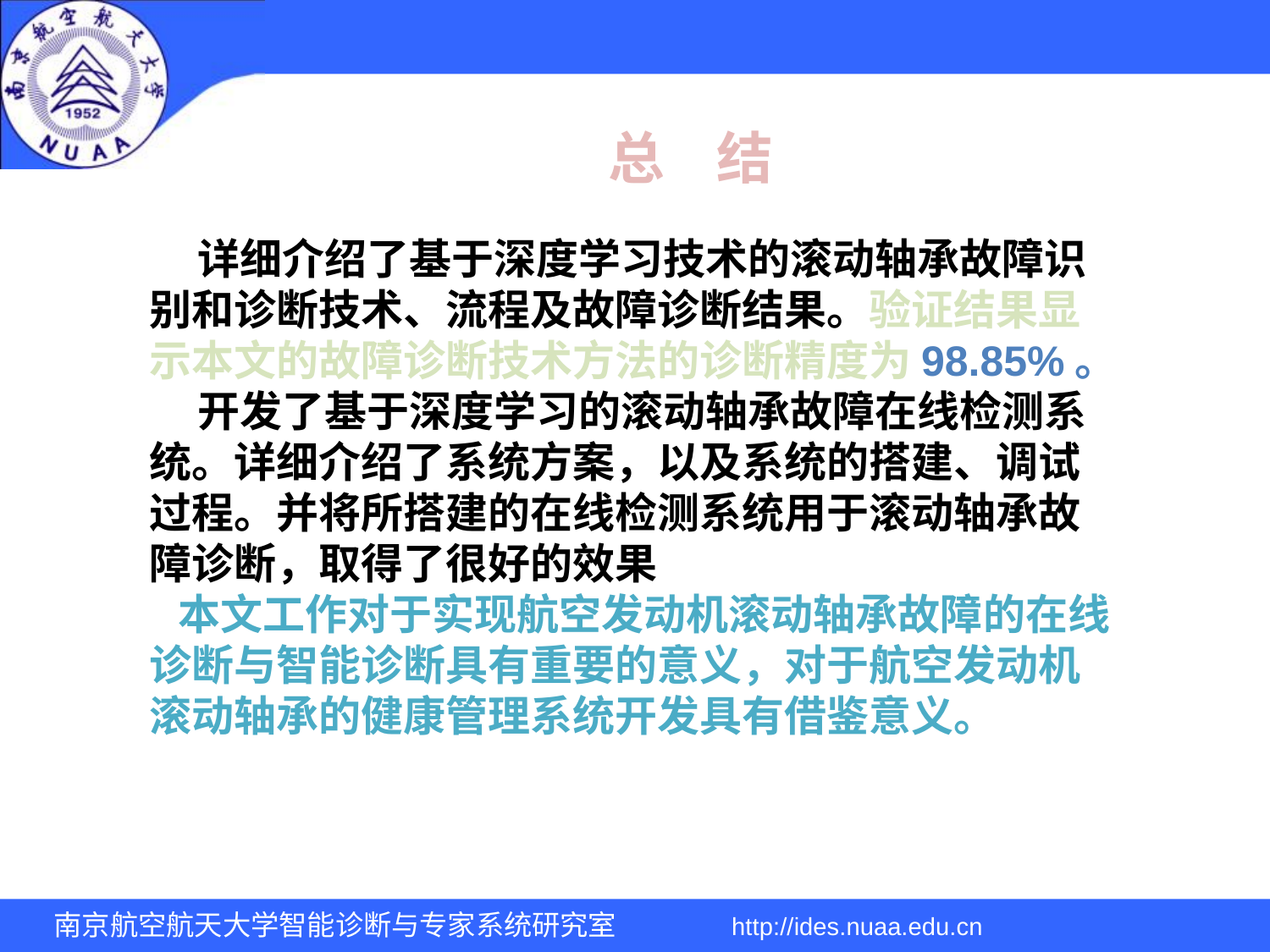

总    结
     详细介绍了基于深度学习技术的滚动轴承故障识别和诊断技术、流程及故障诊断结果。验证结果显示本文的故障诊断技术方法的诊断精度为98.85%。
    开发了基于深度学习的滚动轴承故障在线检测系统。详细介绍了系统方案，以及系统的搭建、调试过程。并将所搭建的在线检测系统用于滚动轴承故障诊断，取得了很好的效果
  本文工作对于实现航空发动机滚动轴承故障的在线诊断与智能诊断具有重要的意义，对于航空发动机滚动轴承的健康管理系统开发具有借鉴意义。

南京航空航天大学智能诊断与专家系统研究室                 http://ides.nuaa.edu.cn